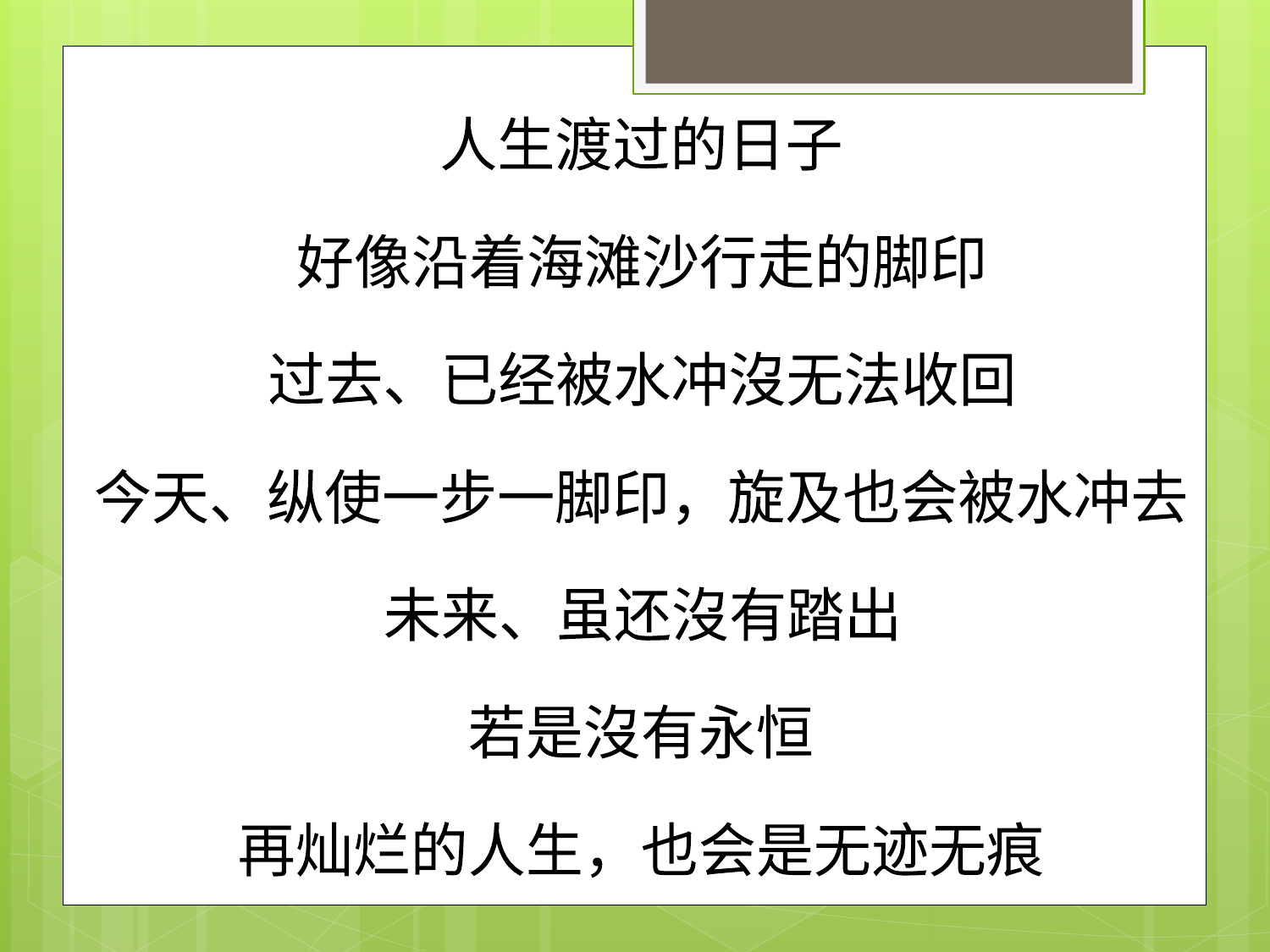

人生渡过的日子

好像沿着海滩沙行走的脚印

过去、已经被水冲沒无法收回

今天、纵使一步一脚印，旋及也会被水冲去

未来、虽还沒有踏出

若是沒有永恒

再灿烂的人生，也会是无迹无痕